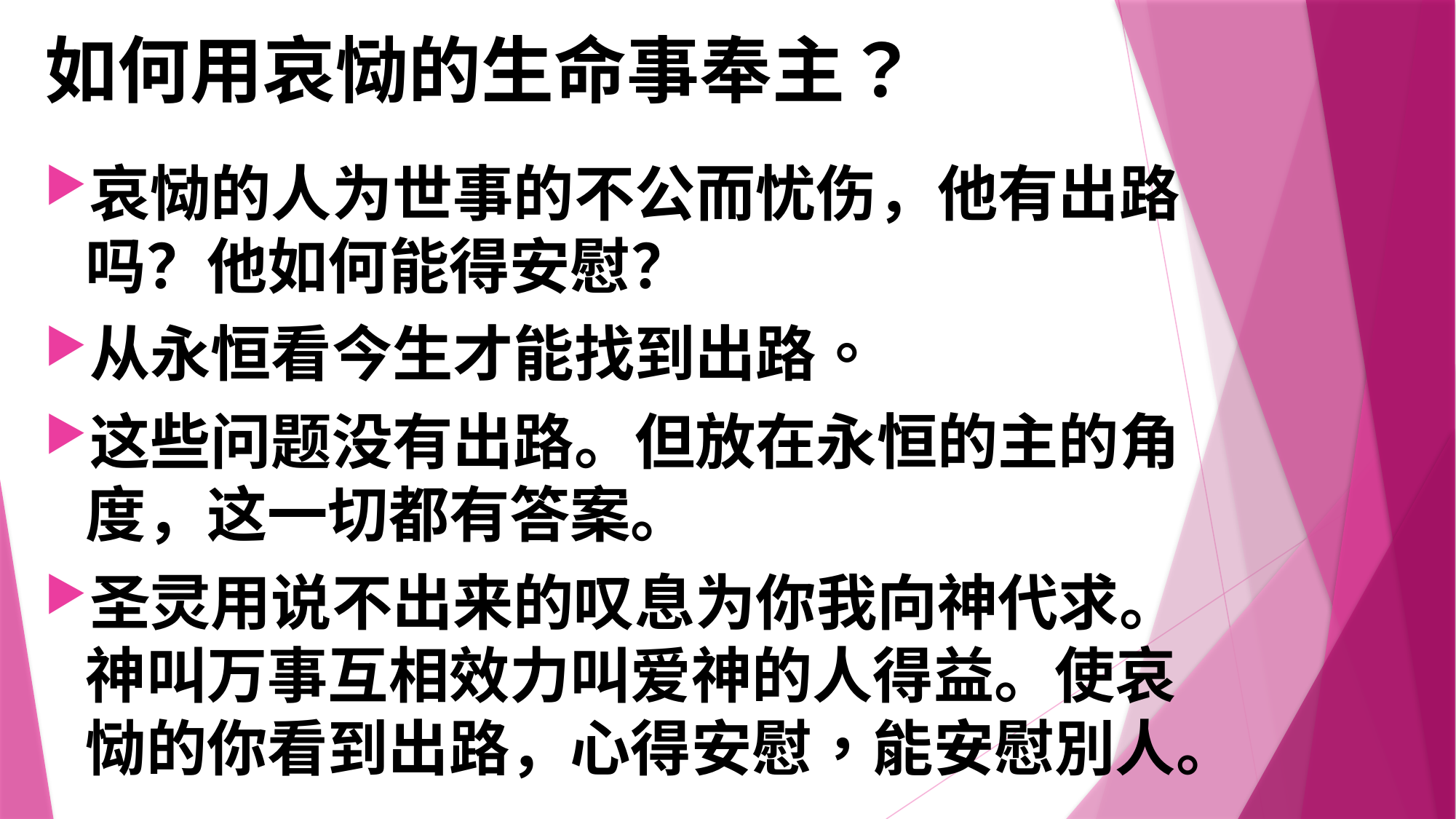

# 如何用哀恸的生命事奉主？
哀恸的人为世事的不公而忧伤，他有出路吗？他如何能得安慰？
从永恒看今生才能找到出路。
这些问题没有出路。但放在永恒的主的角度，这一切都有答案。
圣灵用说不出来的叹息为你我向神代求。神叫万事互相效力叫爱神的人得益。使哀恸的你看到出路，心得安慰，能安慰別人。